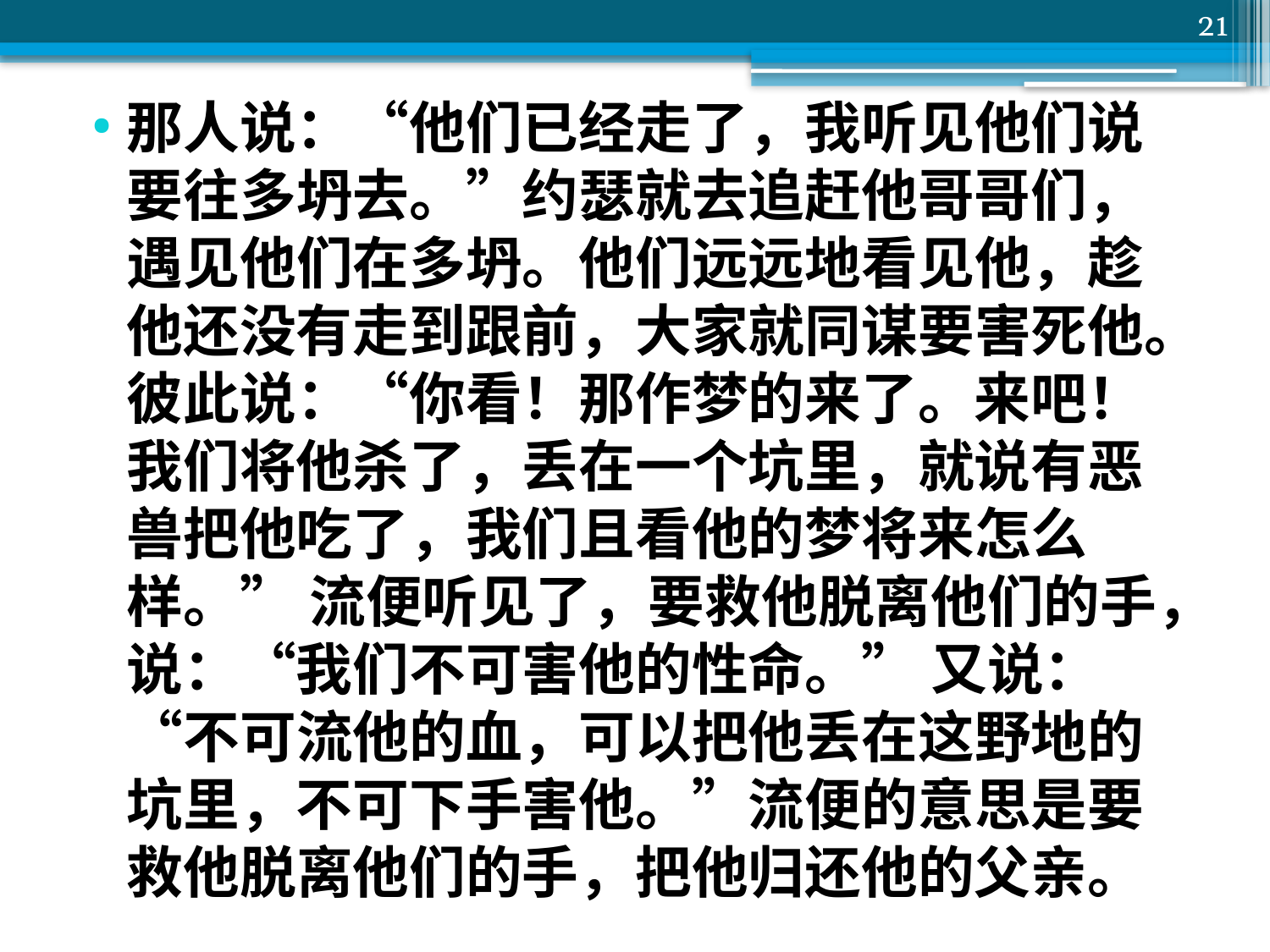

21
那人说：“他们已经走了，我听见他们说要往多坍去。”约瑟就去追赶他哥哥们，遇见他们在多坍。他们远远地看见他，趁他还没有走到跟前，大家就同谋要害死他。彼此说：“你看！那作梦的来了。来吧！我们将他杀了，丢在一个坑里，就说有恶兽把他吃了，我们且看他的梦将来怎么样。” 流便听见了，要救他脱离他们的手，说：“我们不可害他的性命。” 又说：“不可流他的血，可以把他丢在这野地的坑里，不可下手害他。”流便的意思是要救他脱离他们的手，把他归还他的父亲。